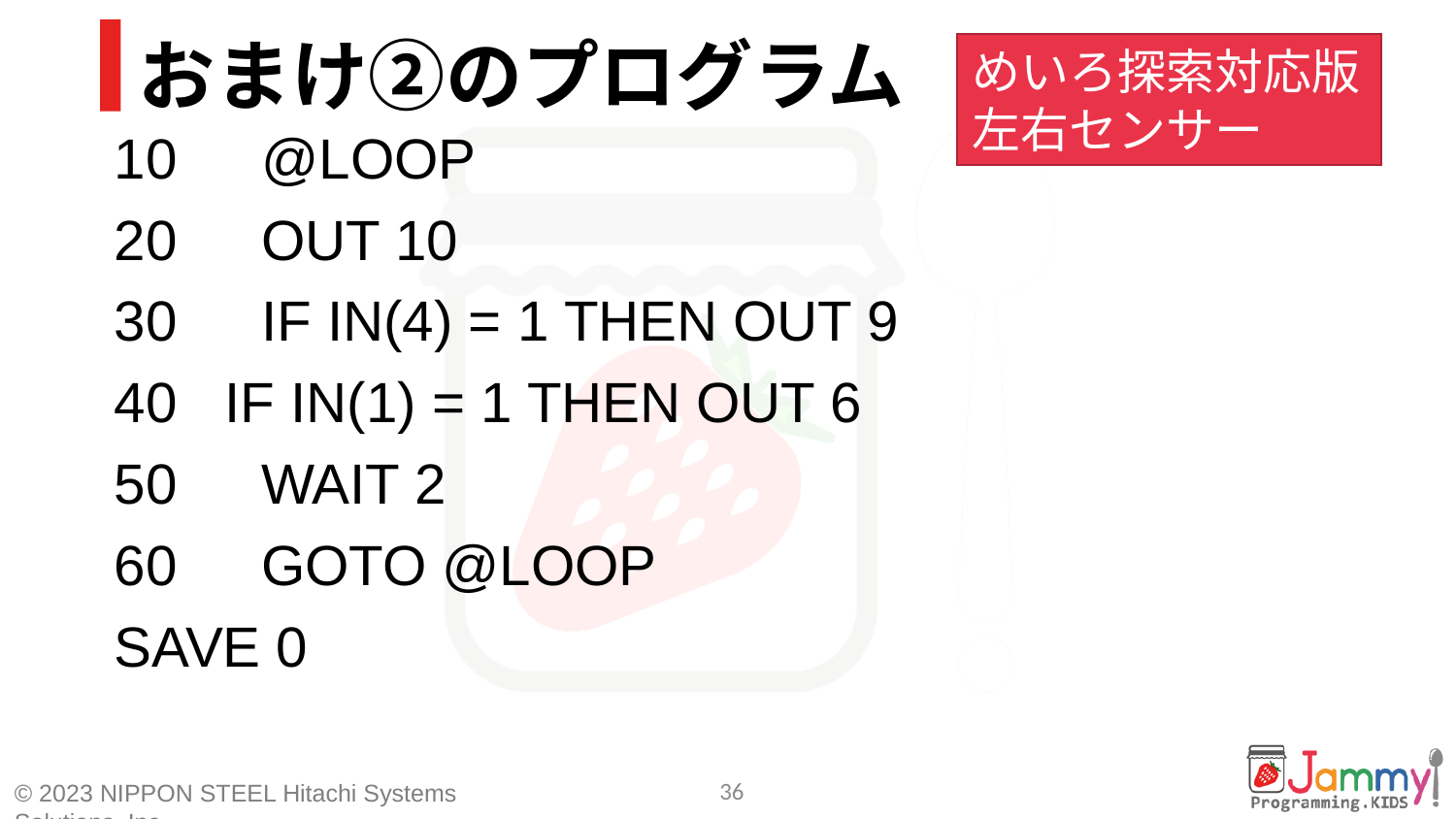

# おまけ②のプログラム
めいろ探索対応版
左右センサー
10　@LOOP
20　OUT 10
30　IF IN(4) = 1 THEN OUT 9
40   IF IN(1) = 1 THEN OUT 6
50　WAIT 2
60　GOTO @LOOP
SAVE 0

36